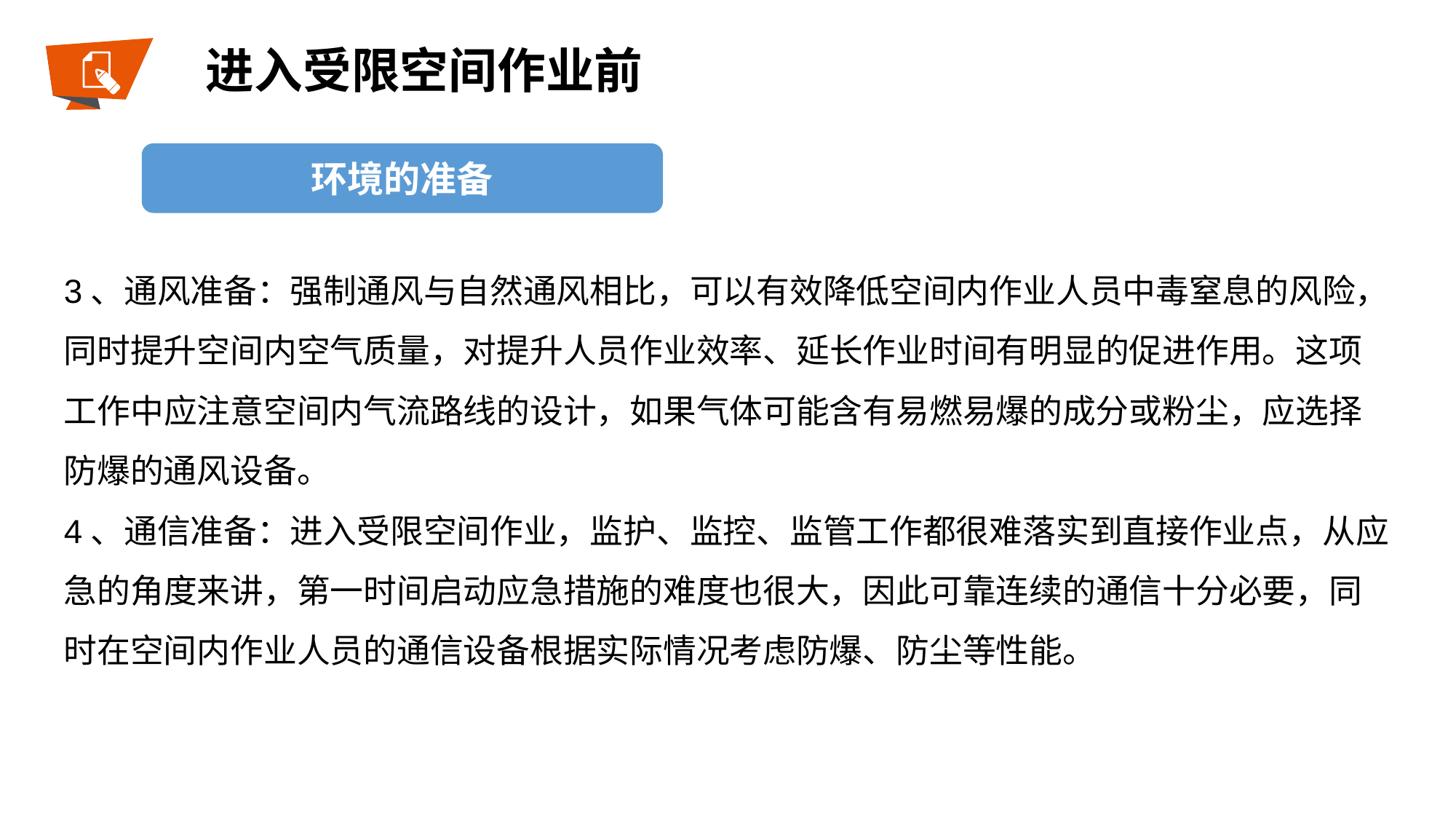

进入受限空间作业前

环境的准备
3、通风准备：强制通风与自然通风相比，可以有效降低空间内作业人员中毒窒息的风险，同时提升空间内空气质量，对提升人员作业效率、延长作业时间有明显的促进作用。这项工作中应注意空间内气流路线的设计，如果气体可能含有易燃易爆的成分或粉尘，应选择防爆的通风设备。
4、通信准备：进入受限空间作业，监护、监控、监管工作都很难落实到直接作业点，从应急的角度来讲，第一时间启动应急措施的难度也很大，因此可靠连续的通信十分必要，同时在空间内作业人员的通信设备根据实际情况考虑防爆、防尘等性能。